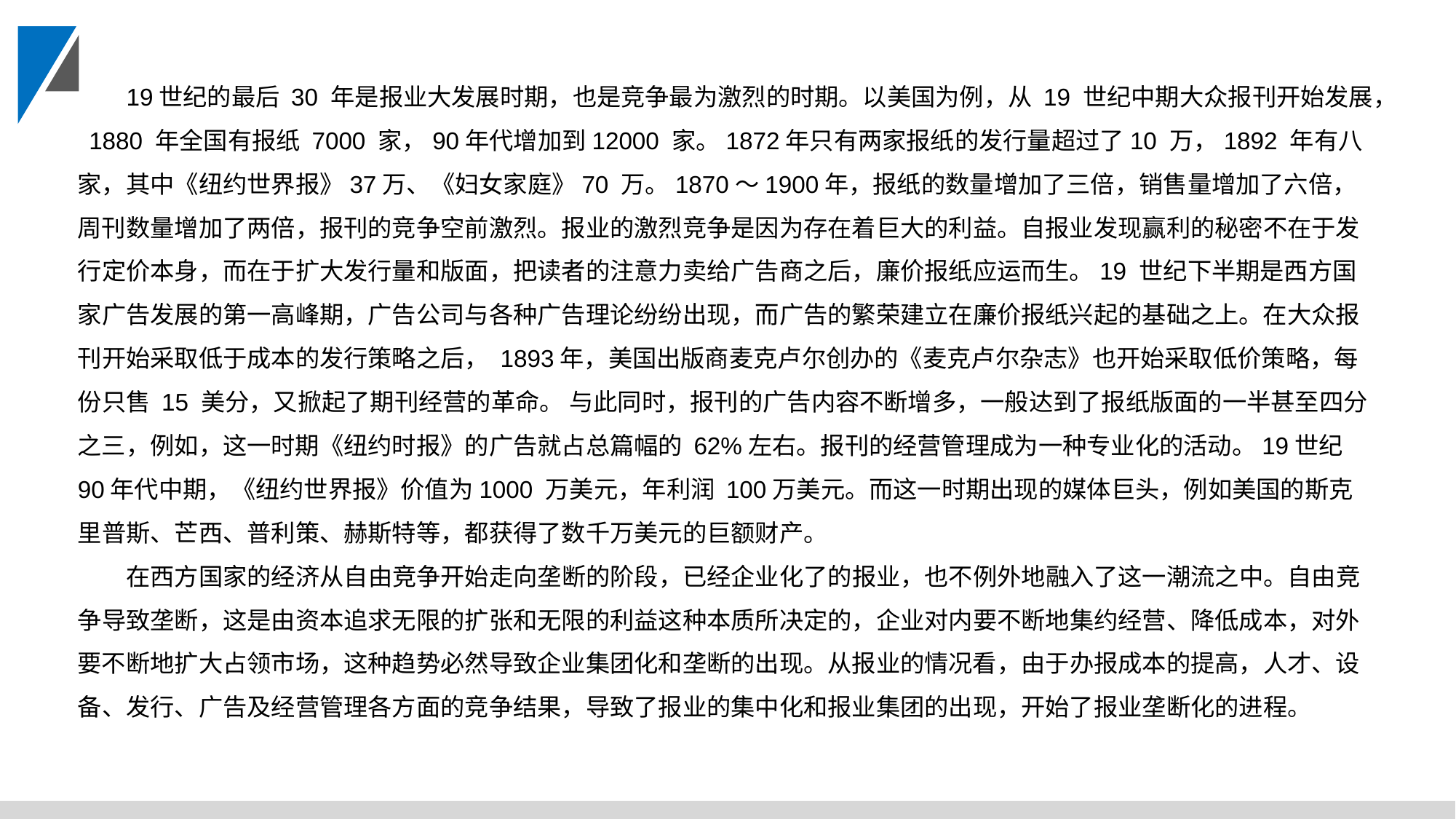

19世纪的最后 30 年是报业大发展时期，也是竞争最为激烈的时期。以美国为例，从 19 世纪中期大众报刊开始发展， 1880 年全国有报纸 7000 家，90年代增加到12000 家。1872年只有两家报纸的发行量超过了10 万，1892 年有八家，其中《纽约世界报》37万、《妇女家庭》70 万。1870～1900年，报纸的数量增加了三倍，销售量增加了六倍，周刊数量增加了两倍，报刊的竞争空前激烈。报业的激烈竞争是因为存在着巨大的利益。自报业发现赢利的秘密不在于发行定价本身，而在于扩大发行量和版面，把读者的注意力卖给广告商之后，廉价报纸应运而生。19 世纪下半期是西方国家广告发展的第一高峰期，广告公司与各种广告理论纷纷出现，而广告的繁荣建立在廉价报纸兴起的基础之上。在大众报刊开始采取低于成本的发行策略之后， 1893年，美国出版商麦克卢尔创办的《麦克卢尔杂志》也开始采取低价策略，每份只售 15 美分，又掀起了期刊经营的革命。 与此同时，报刊的广告内容不断增多，一般达到了报纸版面的一半甚至四分之三，例如，这一时期《纽约时报》的广告就占总篇幅的 62%左右。报刊的经营管理成为一种专业化的活动。19世纪 90年代中期，《纽约世界报》价值为1000 万美元，年利润 100万美元。而这一时期出现的媒体巨头，例如美国的斯克里普斯、芒西、普利策、赫斯特等，都获得了数千万美元的巨额财产。
在西方国家的经济从自由竞争开始走向垄断的阶段，已经企业化了的报业，也不例外地融入了这一潮流之中。自由竞争导致垄断，这是由资本追求无限的扩张和无限的利益这种本质所决定的，企业对内要不断地集约经营、降低成本，对外要不断地扩大占领市场，这种趋势必然导致企业集团化和垄断的出现。从报业的情况看，由于办报成本的提高，人才、设备、发行、广告及经营管理各方面的竞争结果，导致了报业的集中化和报业集团的出现，开始了报业垄断化的进程。